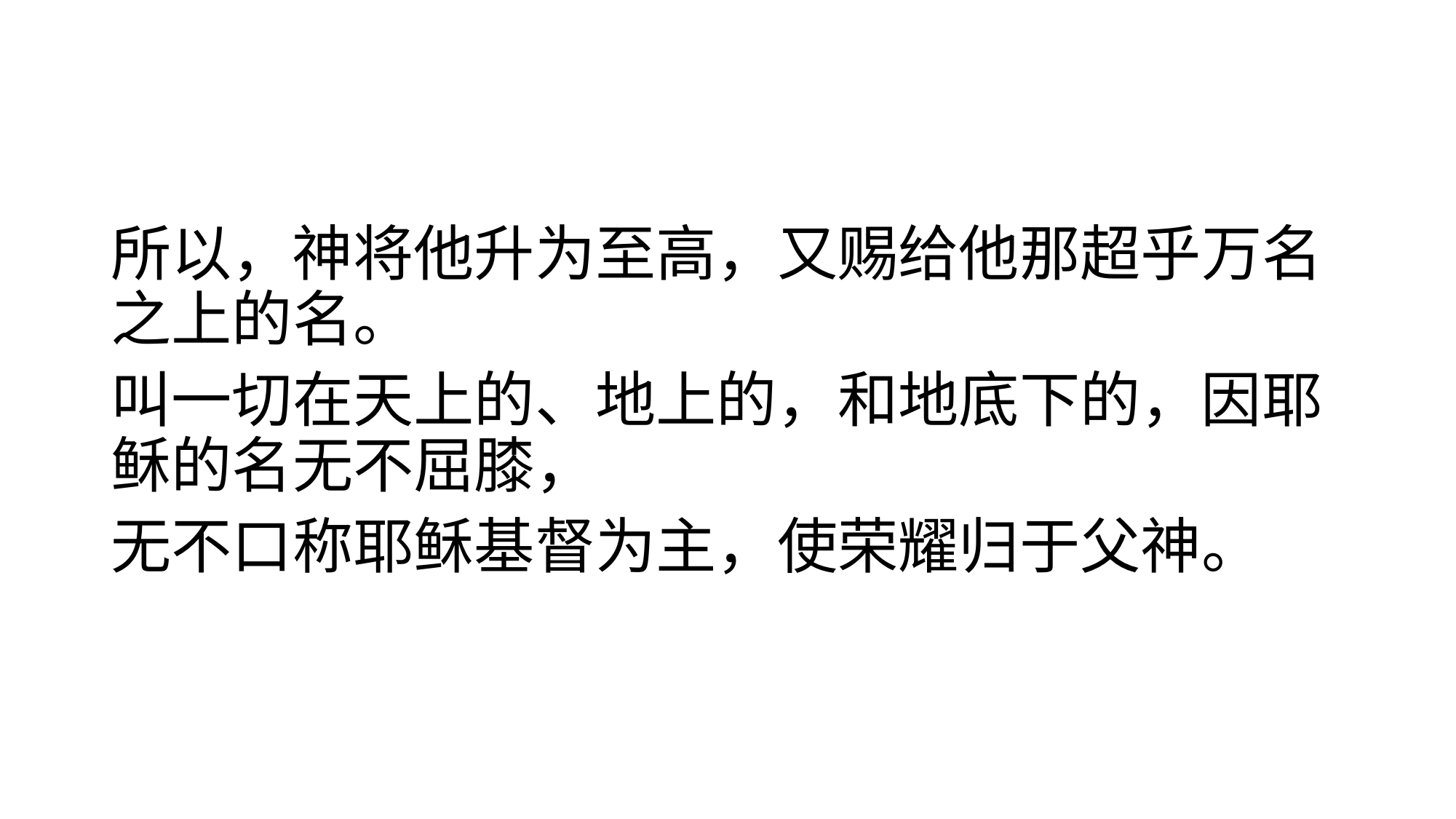

#
所以，神将他升为至高，又赐给他那超乎万名之上的名。
叫一切在天上的、地上的，和地底下的，因耶稣的名无不屈膝，
无不口称耶稣基督为主，使荣耀归于父神。